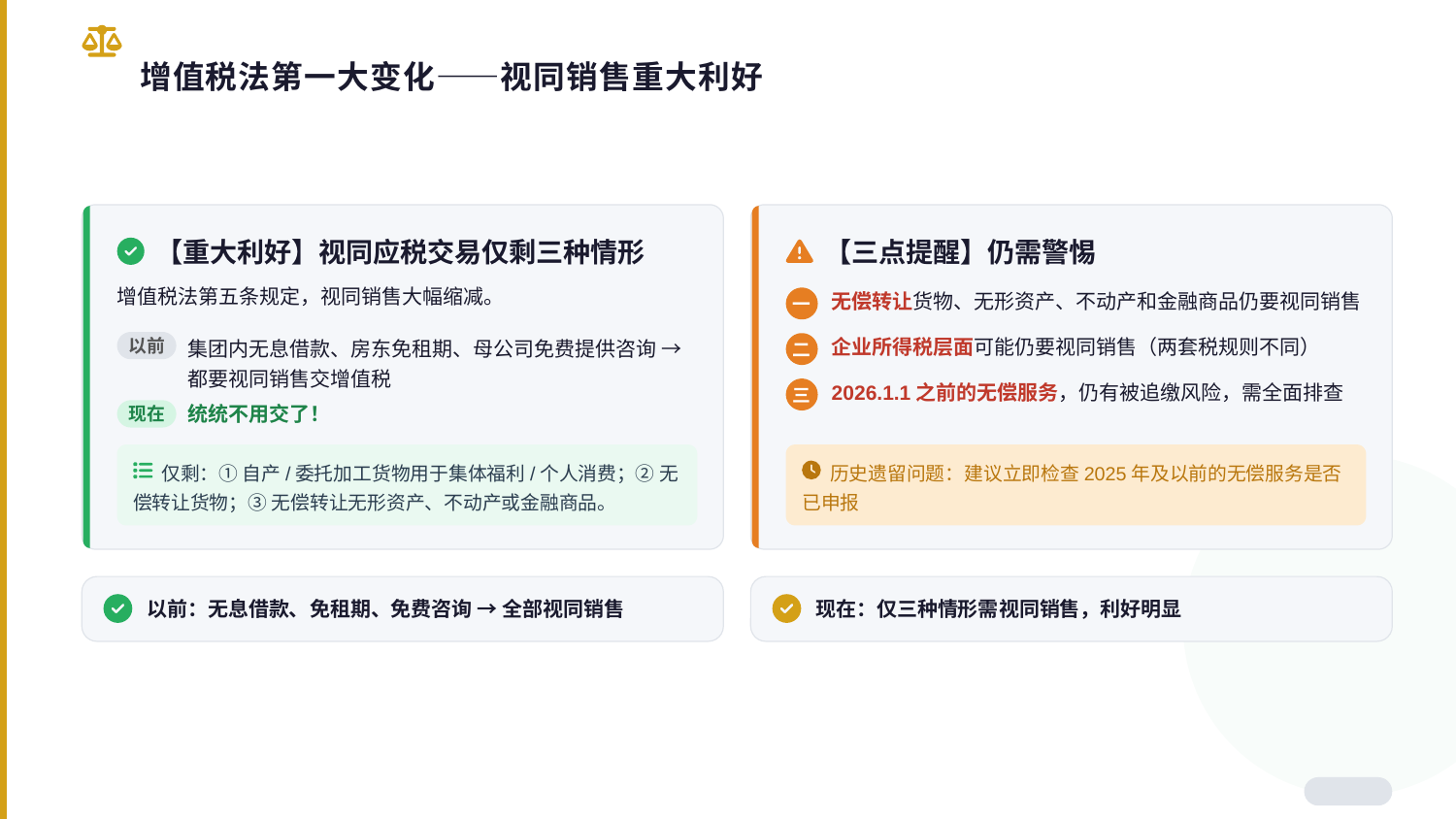

增值税法第一大变化——视同销售重大利好

【重大利好】视同应税交易仅剩三种情形
【三点提醒】仍需警惕

增值税法第五条规定，视同销售大幅缩减。
无偿转让货物、无形资产、不动产和金融商品仍要视同销售
一

集团内无息借款、房东免租期、母公司免费提供咨询 → 都要视同销售交增值税
企业所得税层面可能仍要视同销售（两套税规则不同）

以前
二

2026.1.1之前的无偿服务，仍有被追缴风险，需全面排查
三

统统不用交了！

现在

仅剩：① 自产/委托加工货物用于集体福利/个人消费；② 无偿转让货物；③ 无偿转让无形资产、不动产或金融商品。
历史遗留问题：建议立即检查2025年及以前的无偿服务是否已申报

以前：无息借款、免租期、免费咨询 → 全部视同销售
现在：仅三种情形需视同销售，利好明显